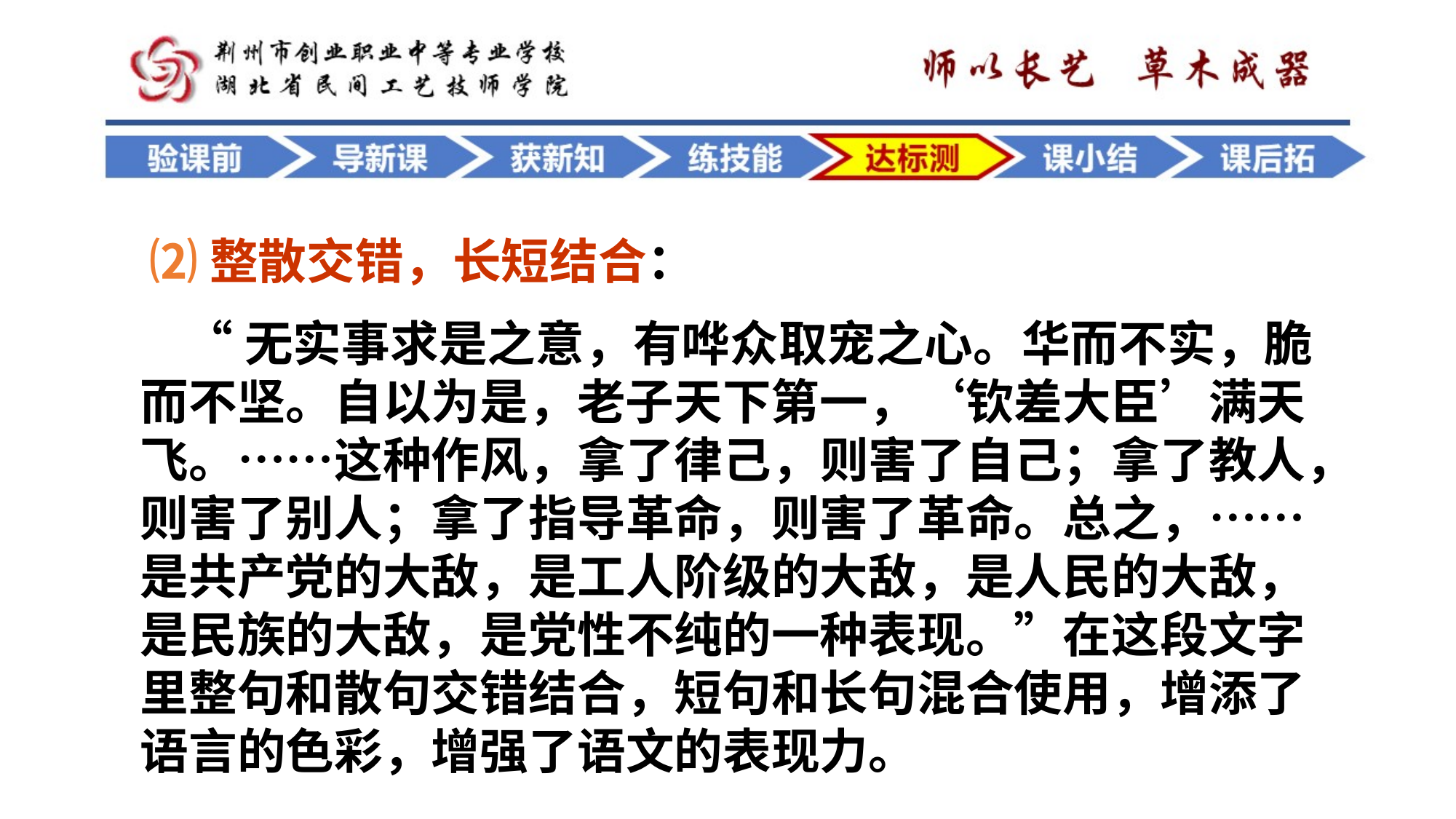

⑵整散交错，长短结合：
    “无实事求是之意，有哗众取宠之心。华而不实，脆而不坚。自以为是，老子天下第一，‘钦差大臣’满天飞。……这种作风，拿了律己，则害了自己；拿了教人，则害了别人；拿了指导革命，则害了革命。总之，……是共产党的大敌，是工人阶级的大敌，是人民的大敌，是民族的大敌，是党性不纯的一种表现。”在这段文字里整句和散句交错结合，短句和长句混合使用，增添了语言的色彩，增强了语文的表现力。